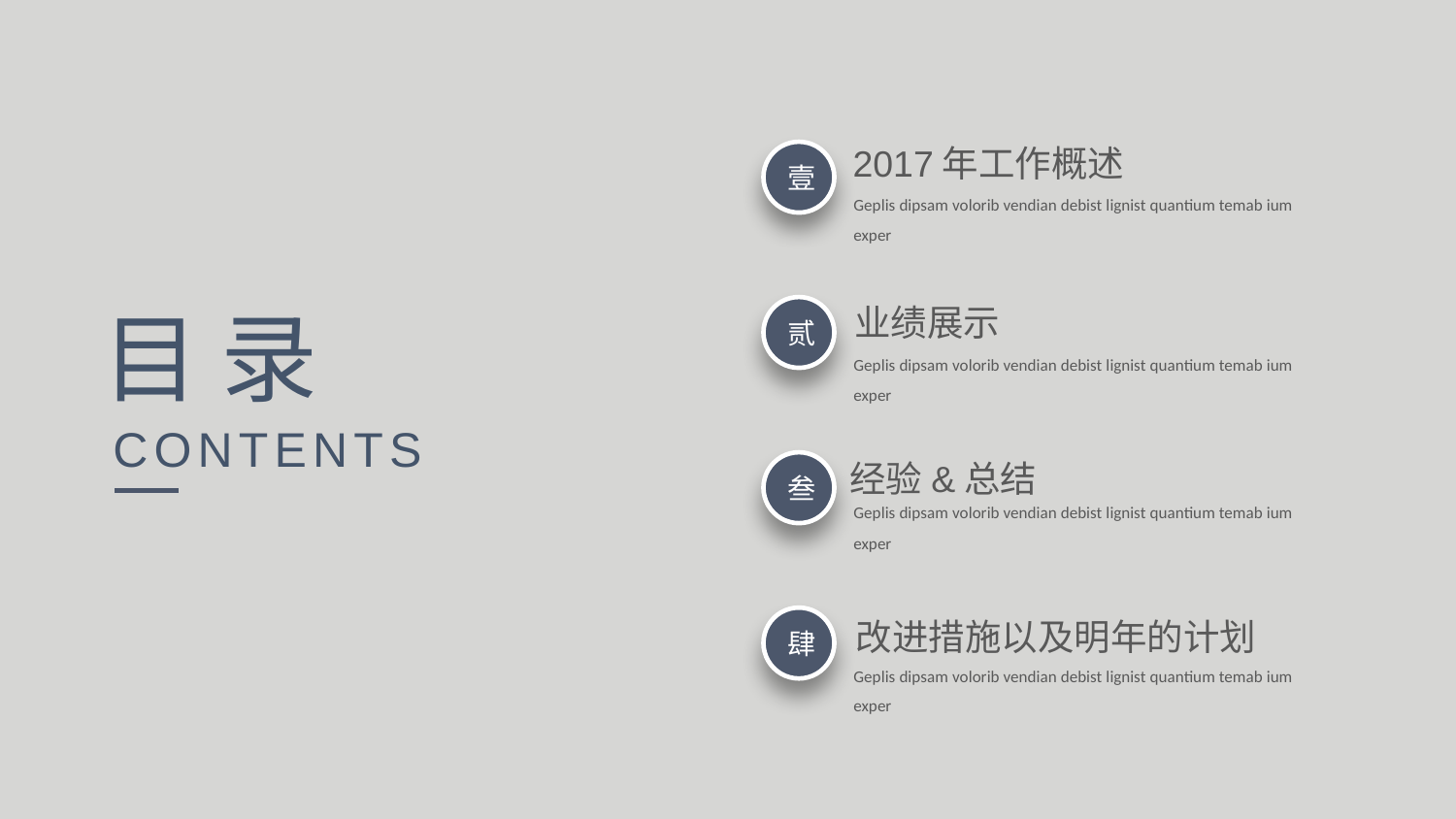

2017年工作概述
壹
Geplis dipsam volorib vendian debist lignist quantium temab ium exper
目 录
业绩展示
贰
Geplis dipsam volorib vendian debist lignist quantium temab ium exper
CONTENTS
经验&总结
叁
Geplis dipsam volorib vendian debist lignist quantium temab ium exper
改进措施以及明年的计划
肆
Geplis dipsam volorib vendian debist lignist quantium temab ium exper